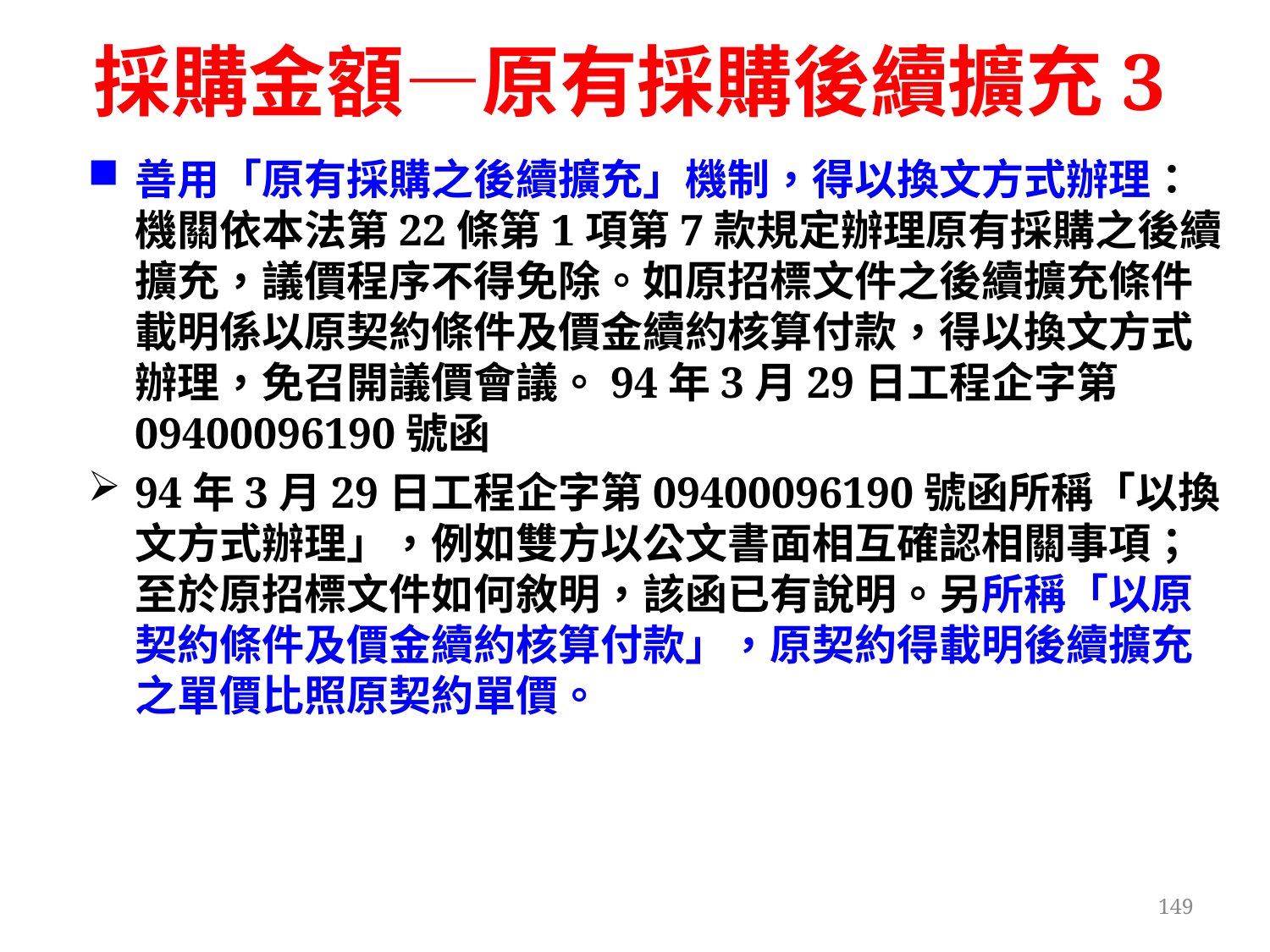

採購金額—原有採購後續擴充3
善用「原有採購之後續擴充」機制，得以換文方式辦理：
機關依本法第22條第1項第7款規定辦理原有採購之後續擴充，議價程序不得免除。如原招標文件之後續擴充條件載明係以原契約條件及價金續約核算付款，得以換文方式辦理，免召開議價會議。94年3月29日工程企字第09400096190號函
94年3月29日工程企字第09400096190號函所稱「以換文方式辦理」，例如雙方以公文書面相互確認相關事項；至於原招標文件如何敘明，該函已有說明。另所稱「以原契約條件及價金續約核算付款」，原契約得載明後續擴充之單價比照原契約單價。

149